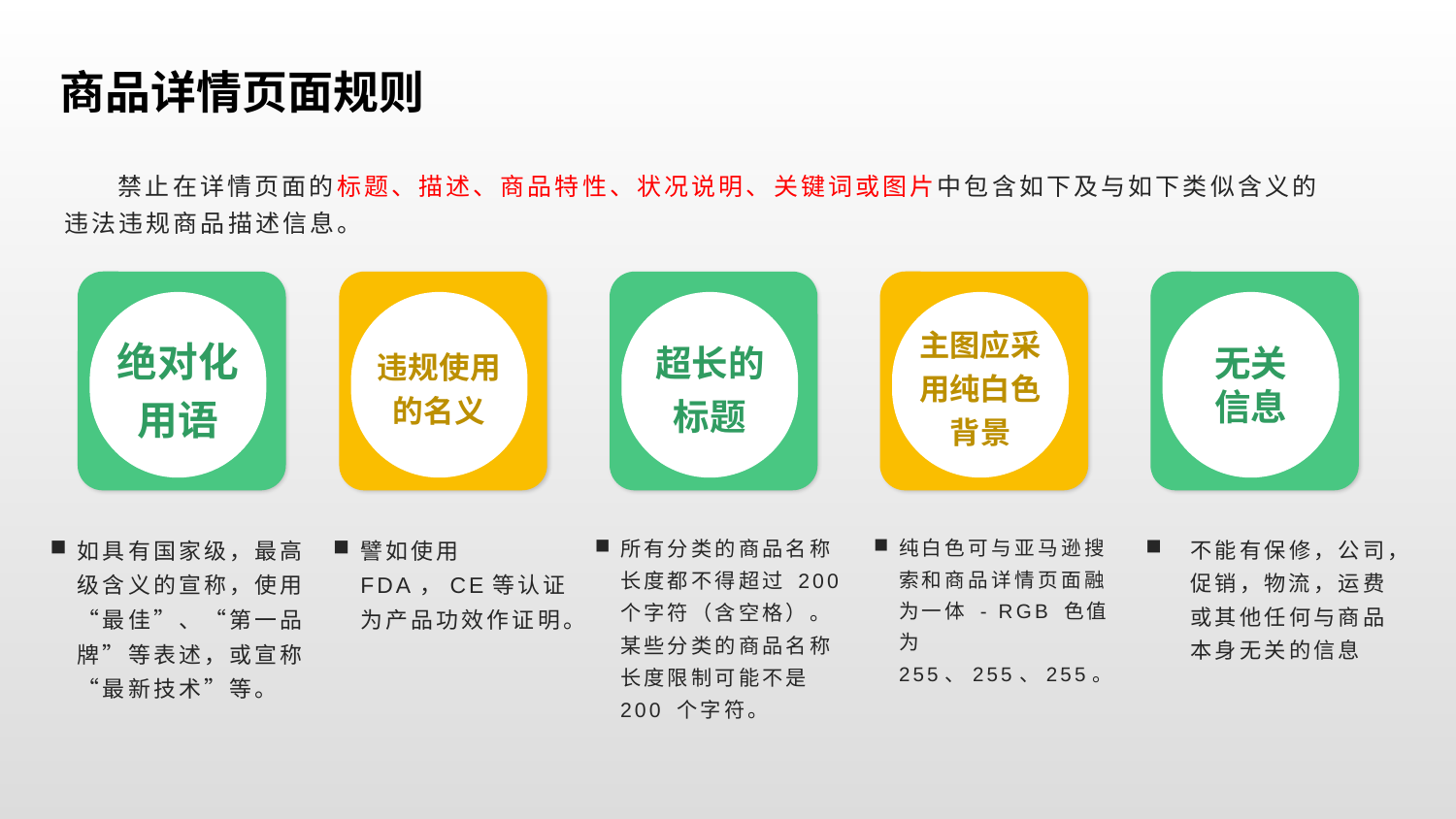

商品详情页面规则
    禁止在详情页面的标题、描述、商品特性、状况说明、关键词或图片中包含如下及与如下类似含义的
违法违规商品描述信息。

绝对化
用语
违规使用的名义
超长的标题
主图应采用纯白色背景
无关
信息
譬如使用FDA，CE等认证为产品功效作证明。

所有分类的商品名称长度都不得超过 200 个字符（含空格）。某些分类的商品名称长度限制可能不是 200 个字符。
纯白色可与亚马逊搜索和商品详情页面融为一体 - RGB 色值为 255、255、255。
不能有保修，公司，促销，物流，运费或其他任何与商品本身无关的信息
如具有国家级，最高级含义的宣称，使用“最佳”、“第一品牌”等表述，或宣称“最新技术”等。